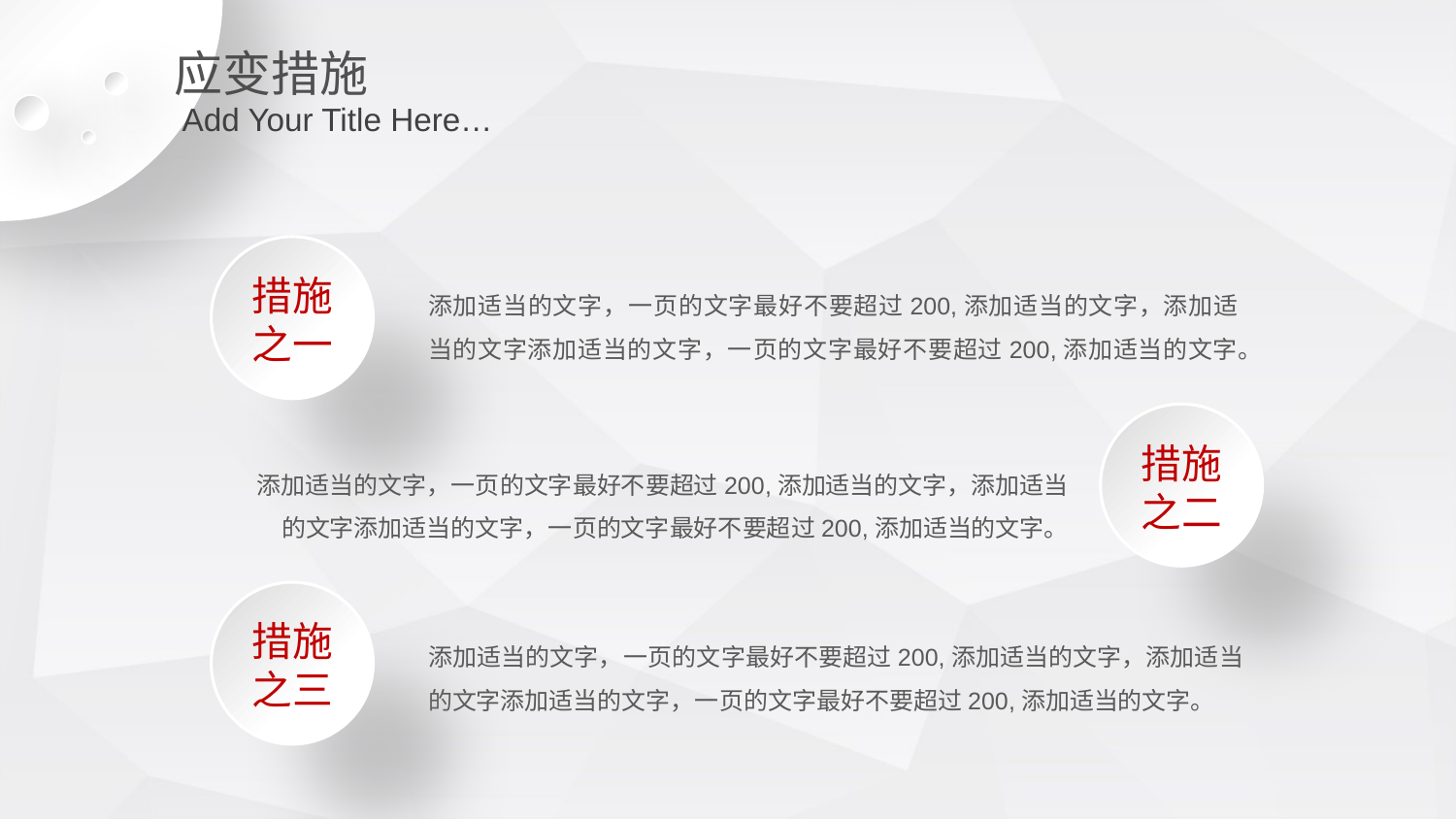

应变措施

Add Your Title Here…

措施
之一
添加适当的文字，一页的文字最好不要超过200,添加适当的文字，添加适当的文字添加适当的文字，一页的文字最好不要超过200,添加适当的文字。

措施
之二
添加适当的文字，一页的文字最好不要超过200,添加适当的文字，添加适当的文字添加适当的文字，一页的文字最好不要超过200,添加适当的文字。

措施
之三
添加适当的文字，一页的文字最好不要超过200,添加适当的文字，添加适当的文字添加适当的文字，一页的文字最好不要超过200,添加适当的文字。